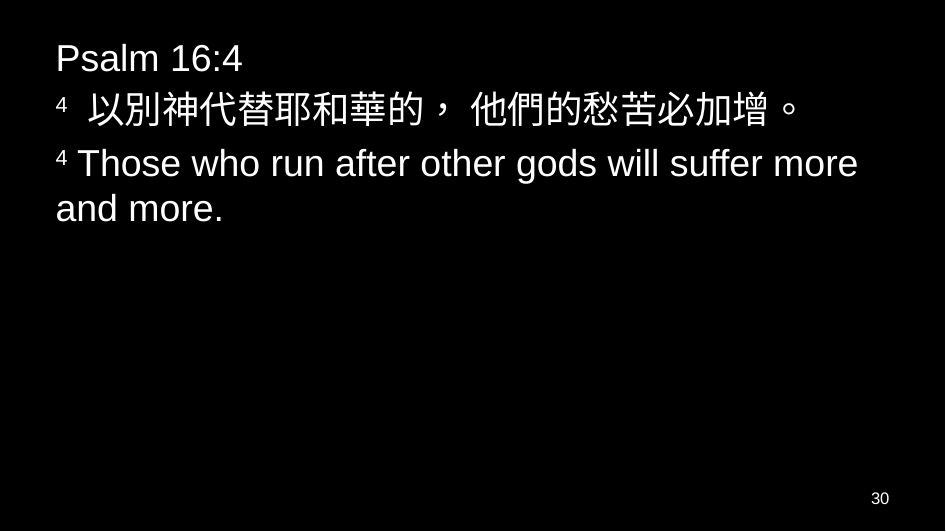

Psalm 16:4
4 以別神代替耶和華的， 他們的愁苦必加增。
4 Those who run after other gods will suffer more and more.

30